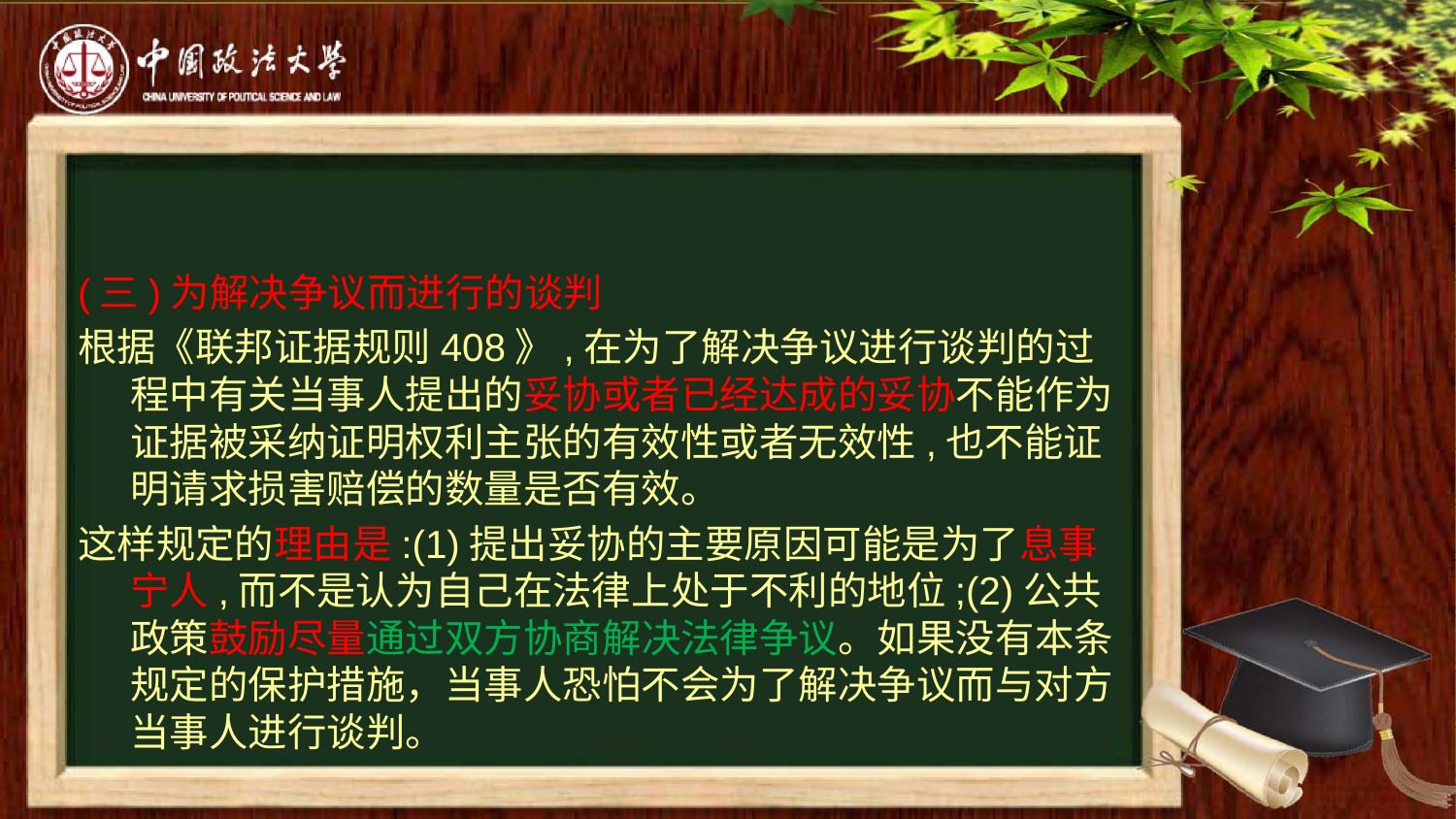

#
(三)为解决争议而进行的谈判
根据《联邦证据规则408》,在为了解决争议进行谈判的过程中有关当事人提出的妥协或者已经达成的妥协不能作为证据被采纳证明权利主张的有效性或者无效性,也不能证明请求损害赔偿的数量是否有效。
这样规定的理由是:(1)提出妥协的主要原因可能是为了息事宁人,而不是认为自己在法律上处于不利的地位;(2)公共政策鼓励尽量通过双方协商解决法律争议。如果没有本条规定的保护措施，当事人恐怕不会为了解决争议而与对方当事人进行谈判。